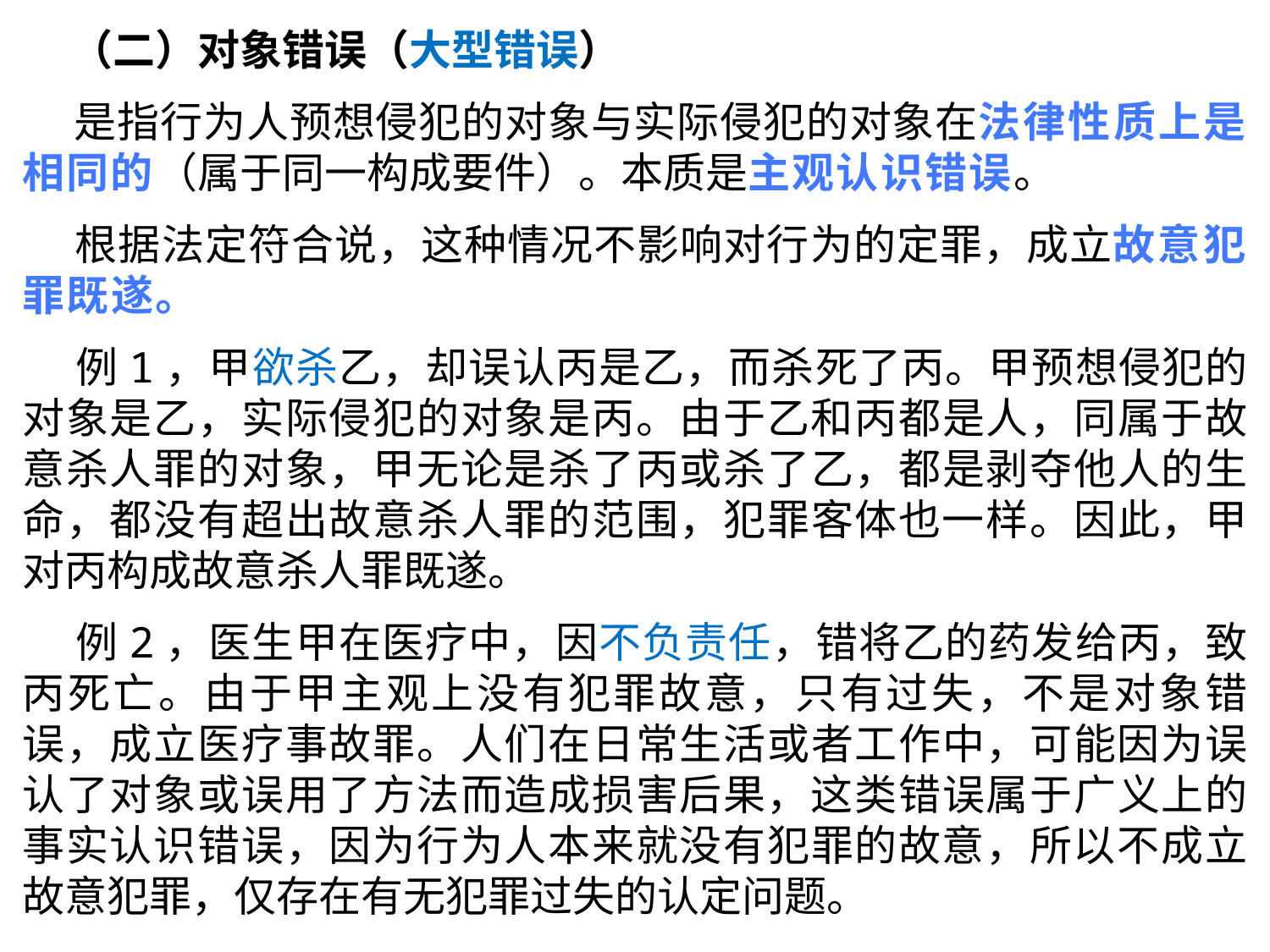

（二）对象错误（大型错误）

    是指行为人预想侵犯的对象与实际侵犯的对象在法律性质上是相同的（属于同一构成要件）。本质是主观认识错误。

    根据法定符合说，这种情况不影响对行为的定罪，成立故意犯罪既遂。

    例1，甲欲杀乙，却误认丙是乙，而杀死了丙。甲预想侵犯的对象是乙，实际侵犯的对象是丙。由于乙和丙都是人，同属于故意杀人罪的对象，甲无论是杀了丙或杀了乙，都是剥夺他人的生命，都没有超出故意杀人罪的范围，犯罪客体也一样。因此，甲对丙构成故意杀人罪既遂。

    例2，医生甲在医疗中，因不负责任，错将乙的药发给丙，致丙死亡。由于甲主观上没有犯罪故意，只有过失，不是对象错误，成立医疗事故罪。人们在日常生活或者工作中，可能因为误认了对象或误用了方法而造成损害后果，这类错误属于广义上的事实认识错误，因为行为人本来就没有犯罪的故意，所以不成立故意犯罪，仅存在有无犯罪过失的认定问题。